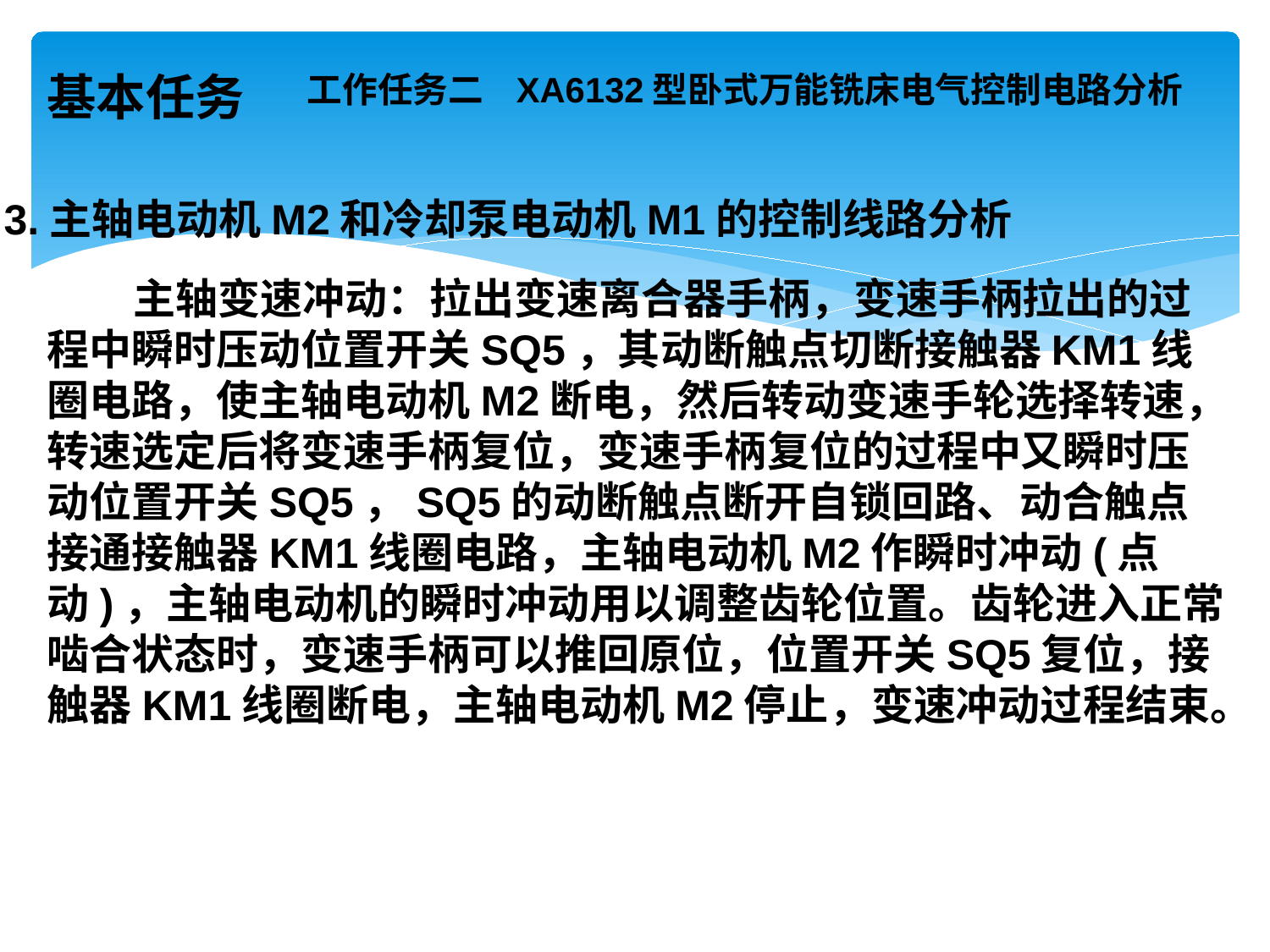

# 工作任务二   XA6132型卧式万能铣床电气控制电路分析
基本任务
3.主轴电动机M2和冷却泵电动机M1的控制线路分析
        主轴变速冲动：拉出变速离合器手柄，变速手柄拉出的过程中瞬时压动位置开关SQ5，其动断触点切断接触器KM1线圈电路，使主轴电动机M2断电，然后转动变速手轮选择转速，转速选定后将变速手柄复位，变速手柄复位的过程中又瞬时压动位置开关SQ5，SQ5的动断触点断开自锁回路、动合触点接通接触器KM1线圈电路，主轴电动机M2作瞬时冲动(点动)，主轴电动机的瞬时冲动用以调整齿轮位置。齿轮进入正常啮合状态时，变速手柄可以推回原位，位置开关SQ5复位，接触器KM1线圈断电，主轴电动机M2停止，变速冲动过程结束。